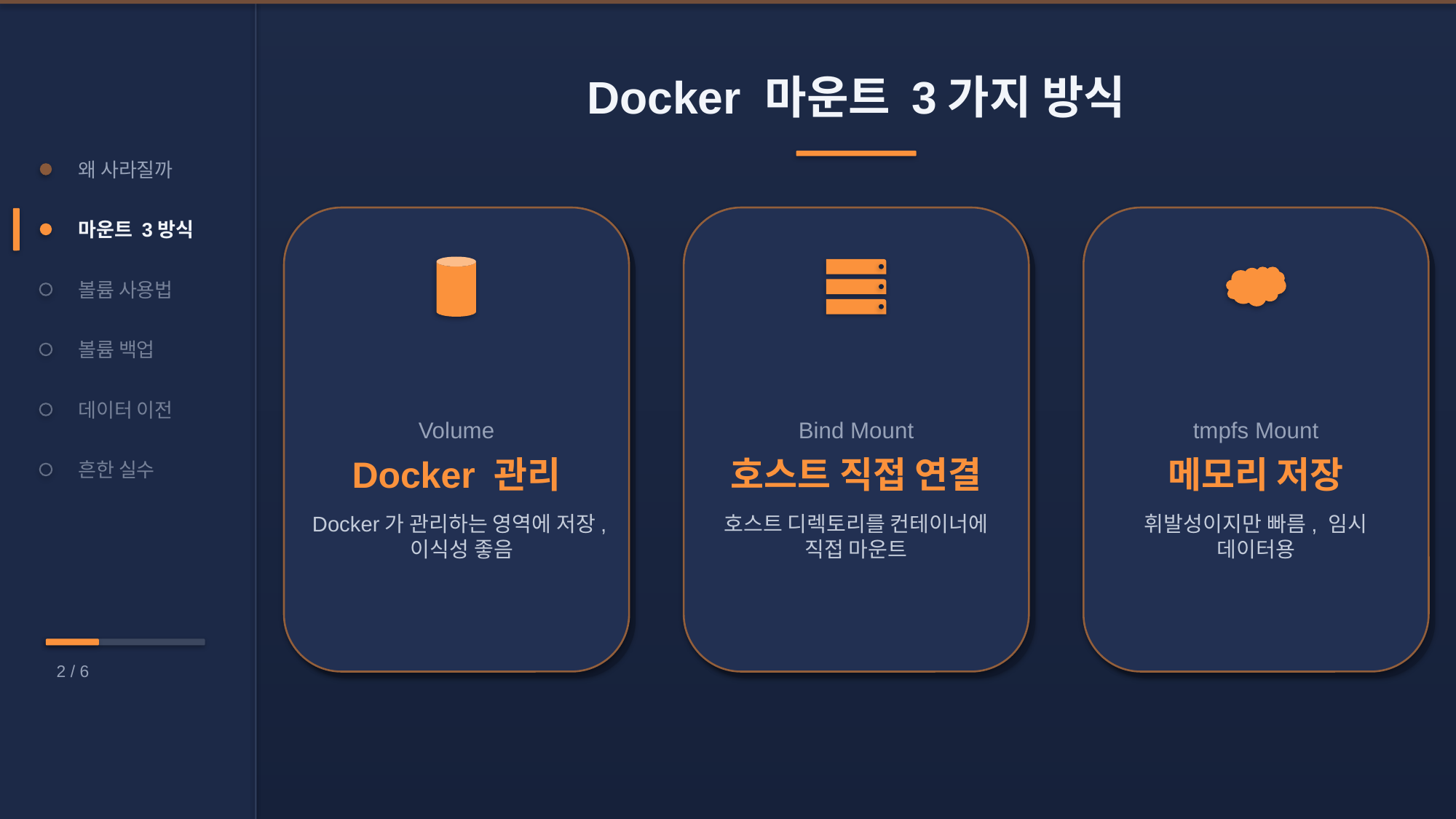

Docker 마운트 3가지 방식
왜 사라질까

마운트 3방식

볼륨 사용법

볼륨 백업
Volume
Docker 관리
Docker가 관리하는 영역에 저장, 이식성 좋음
Bind Mount
호스트 직접 연결
호스트 디렉토리를 컨테이너에 직접 마운트
tmpfs Mount
메모리 저장
휘발성이지만 빠름, 임시 데이터용

데이터 이전

흔한 실수

2 / 6